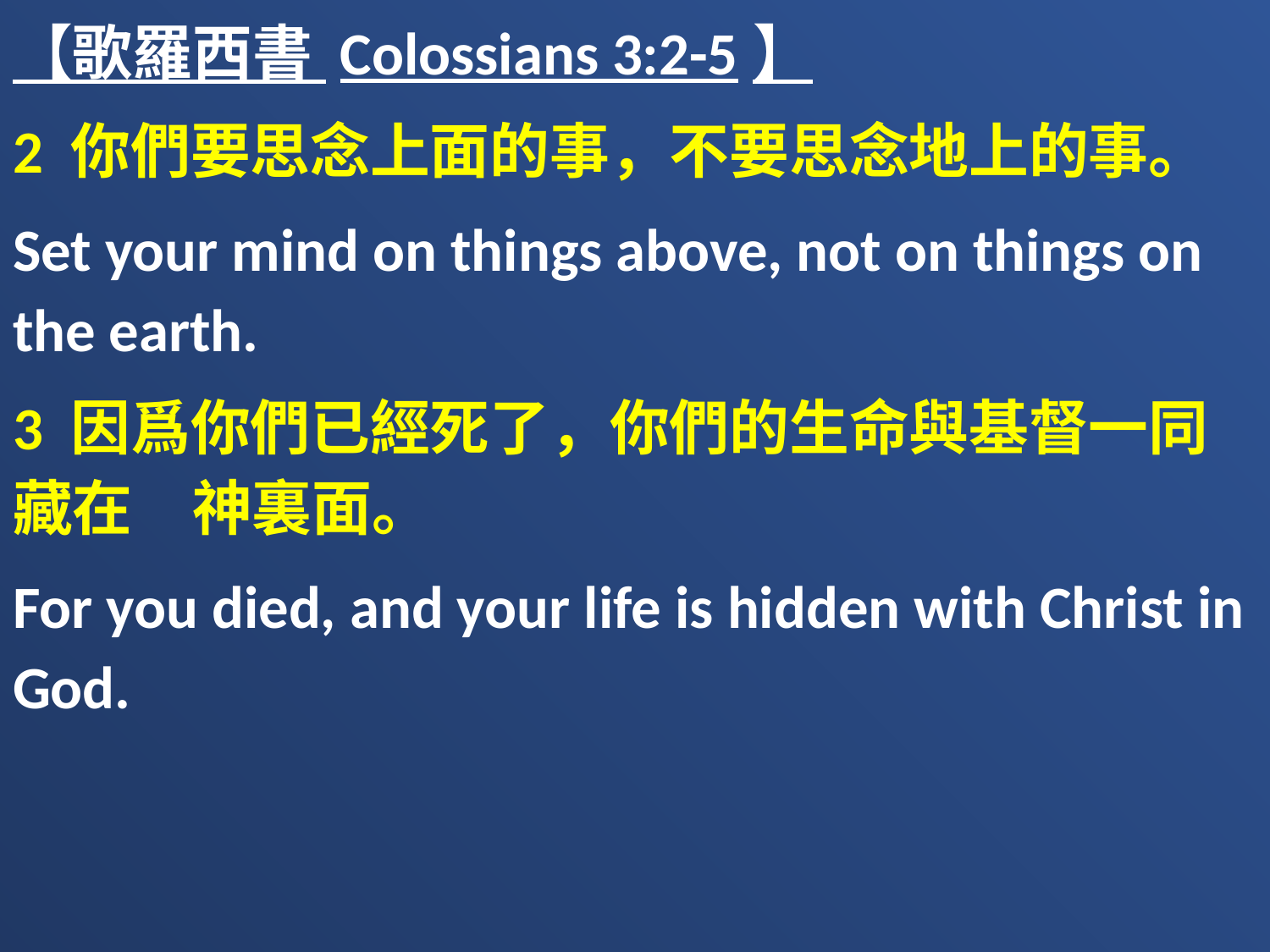

【歌羅西書 Colossians 3:2-5】
2 你們要思念上面的事，不要思念地上的事。
Set your mind on things above, not on things on the earth.
3 因爲你們已經死了，你們的生命與基督一同藏在　神裏面。
For you died, and your life is hidden with Christ in God.